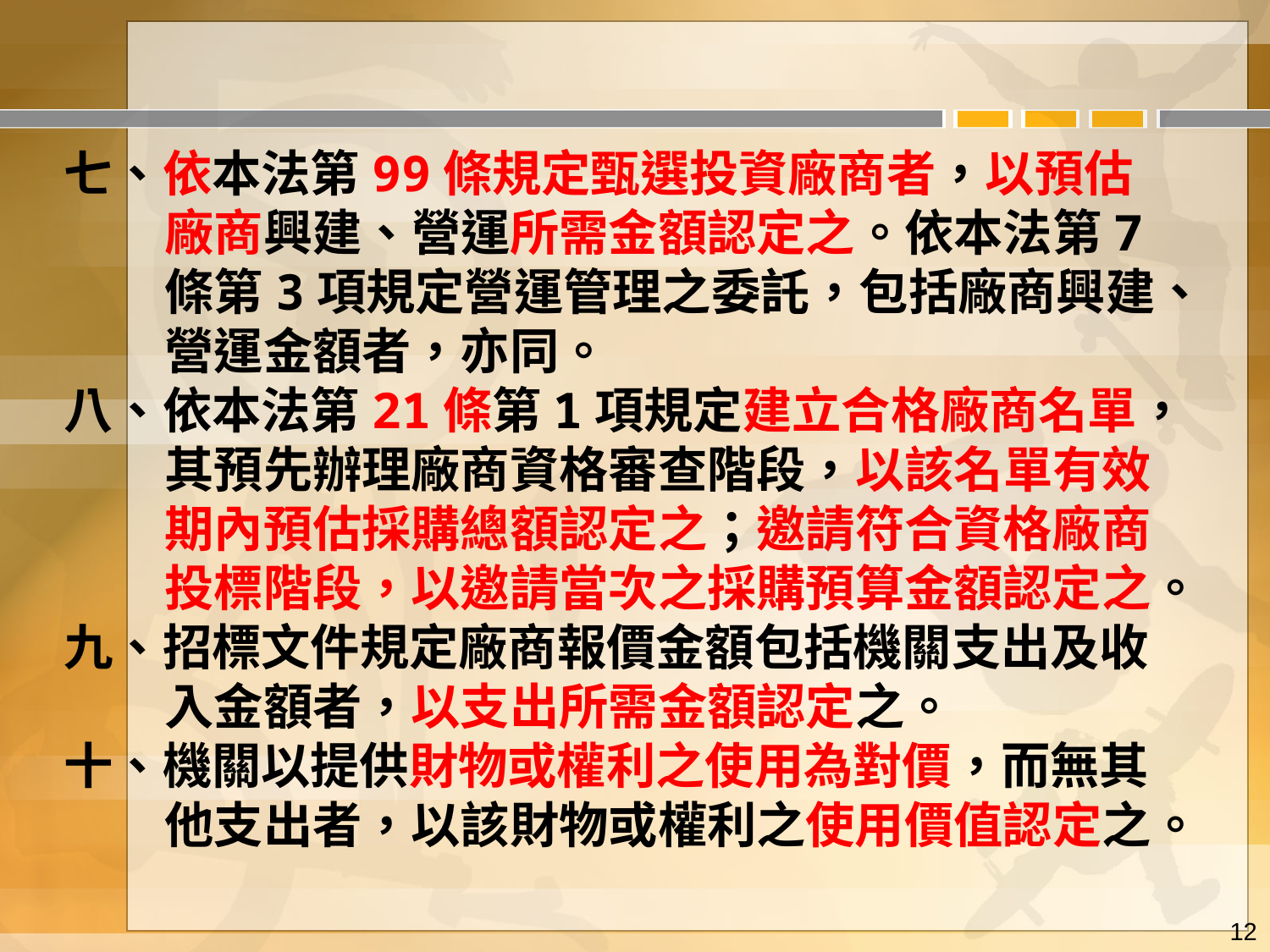

七、依本法第99條規定甄選投資廠商者，以預估廠商興建、營運所需金額認定之。依本法第7條第3項規定營運管理之委託，包括廠商興建、營運金額者，亦同。
八、依本法第21條第1項規定建立合格廠商名單，其預先辦理廠商資格審查階段，以該名單有效期內預估採購總額認定之；邀請符合資格廠商投標階段，以邀請當次之採購預算金額認定之。
九、招標文件規定廠商報價金額包括機關支出及收入金額者，以支出所需金額認定之。
十、機關以提供財物或權利之使用為對價，而無其他支出者，以該財物或權利之使用價值認定之。
12